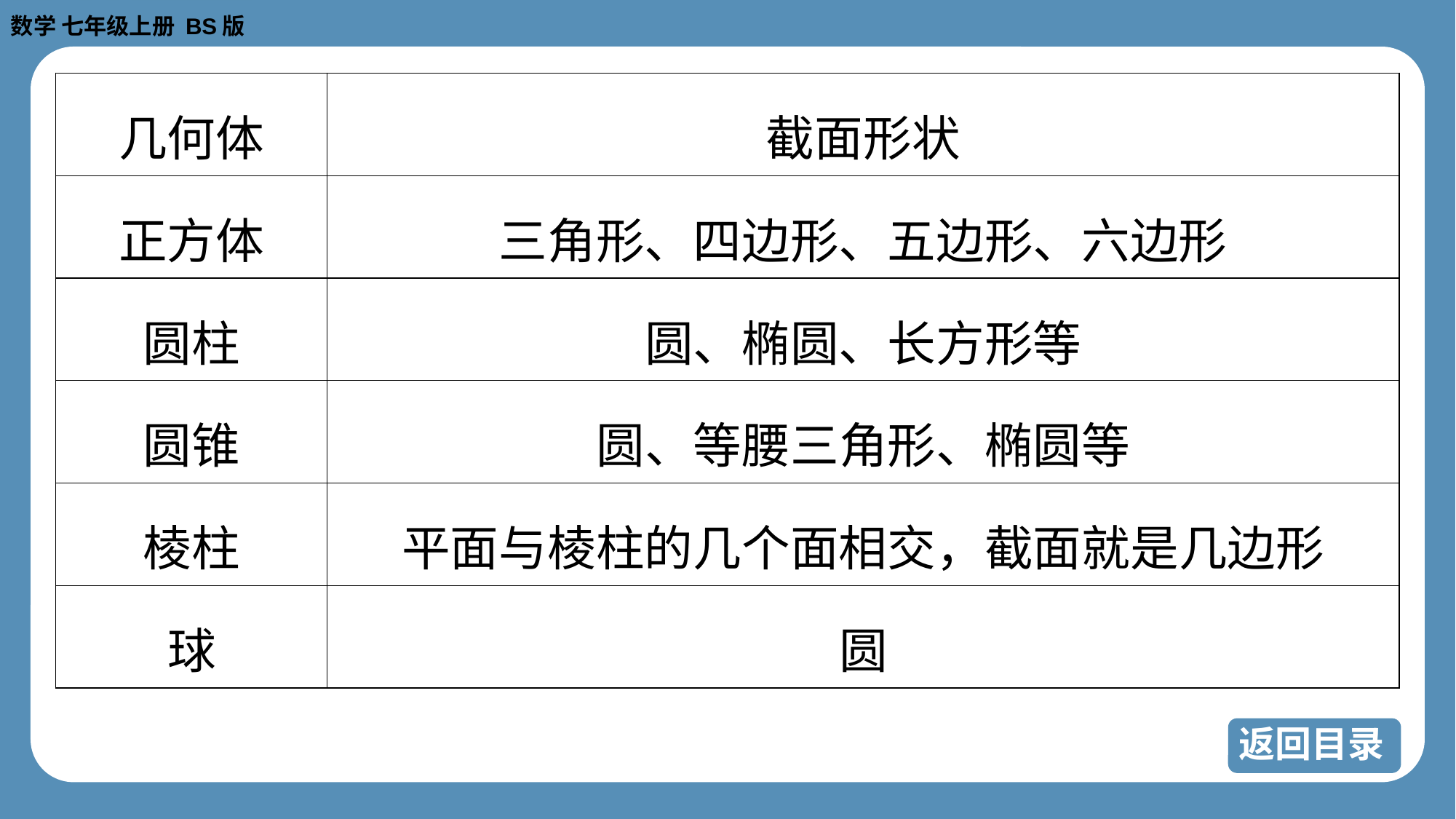

| 几何体 | 截面形状 |
| --- | --- |
| 正方体 | 三角形、四边形、五边形、六边形 |
| 圆柱 | 圆、椭圆、长方形等 |
| 圆锥 | 圆、等腰三角形、椭圆等 |
| 棱柱 | 平面与棱柱的几个面相交，截面就是几边形 |
| 球 | 圆 |